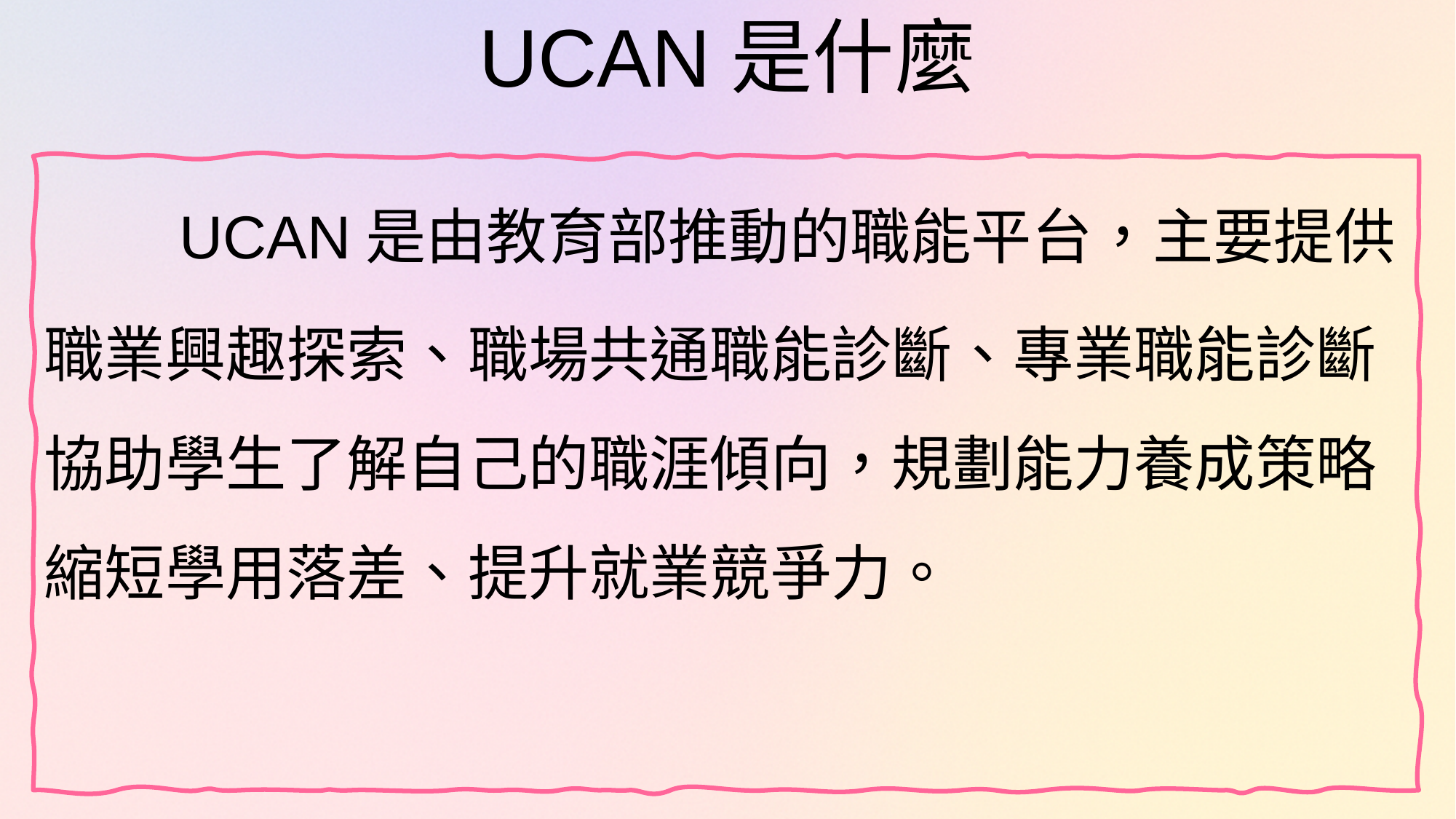

UCAN是什麼
　　UCAN是由教育部推動的職能平台，主要提供
職業興趣探索、職場共通職能診斷、專業職能診斷協助學生了解自己的職涯傾向，規劃能力養成策略縮短學用落差、提升就業競爭力。